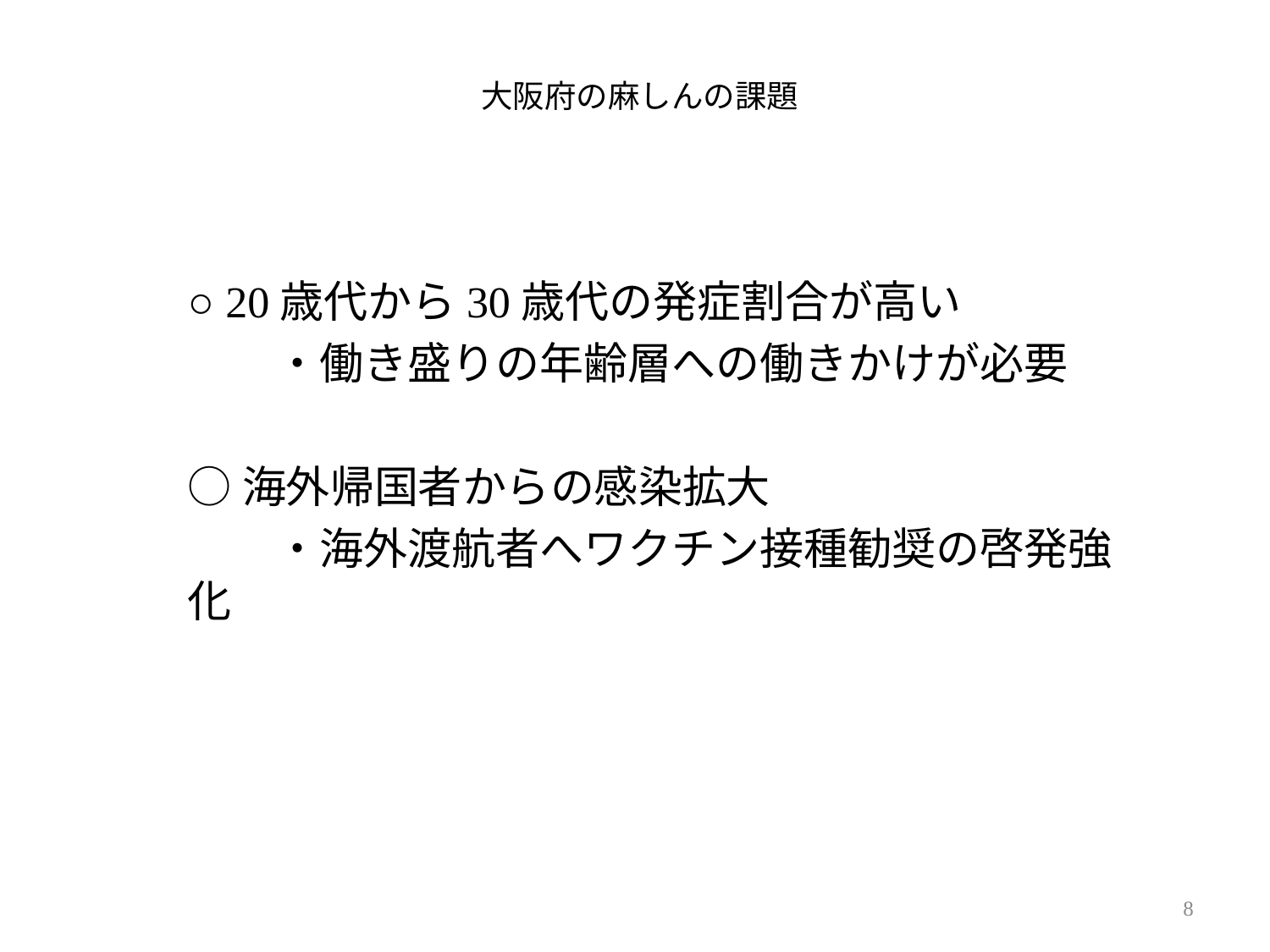

# 大阪府の麻しんの課題

○ 20歳代から30歳代の発症割合が高い
　　・働き盛りの年齢層への働きかけが必要

○海外帰国者からの感染拡大
　　・海外渡航者へワクチン接種勧奨の啓発強化
8